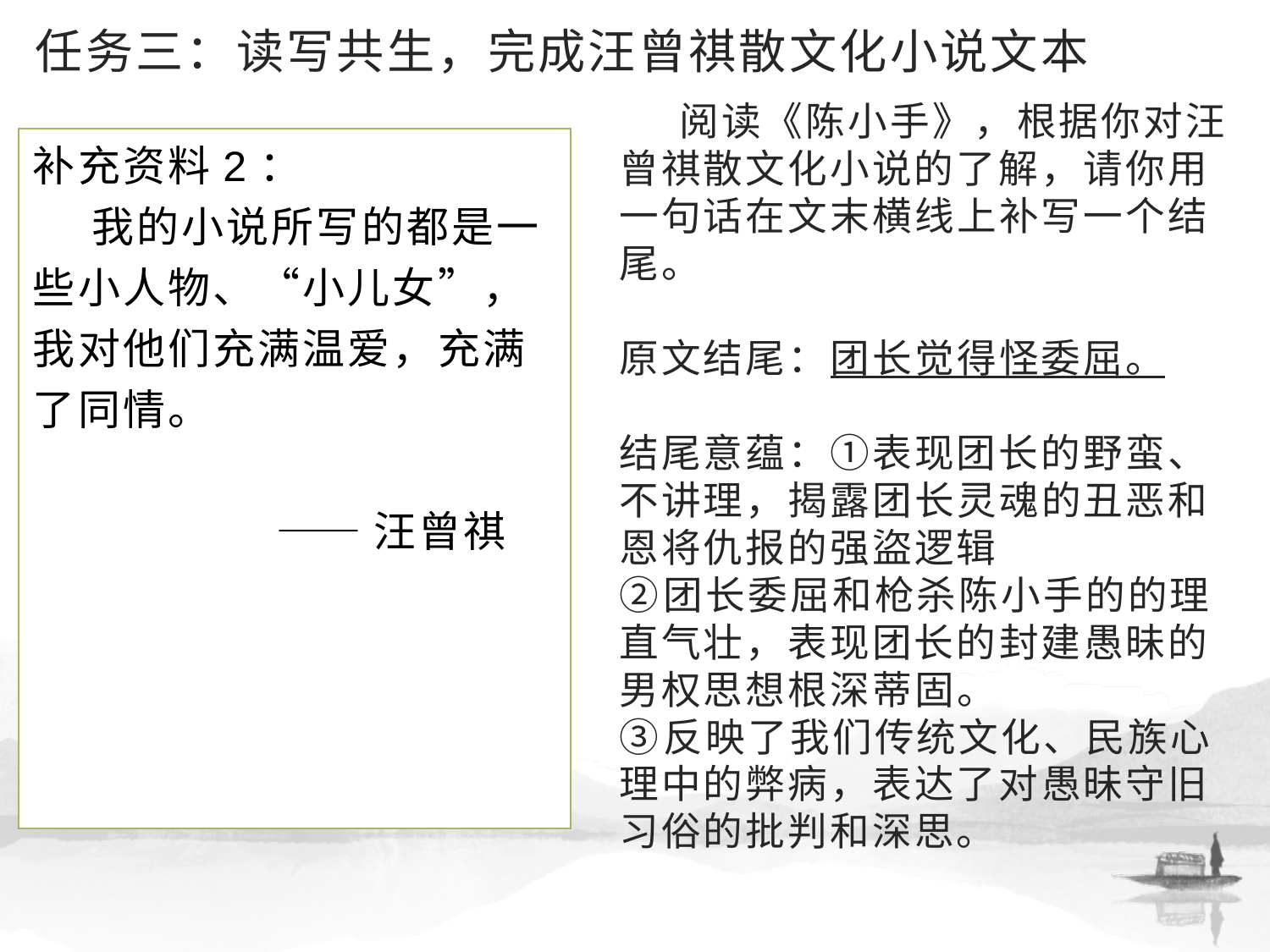

# 任务三：读写共生，完成汪曾祺散文化小说文本
     阅读《陈小手》，根据你对汪曾祺散文化小说的了解，请你用一句话在文末横线上补写一个结尾。

原文结尾：团长觉得怪委屈。

结尾意蕴：①表现团长的野蛮、不讲理，揭露团长灵魂的丑恶和恩将仇报的强盜逻辑
②团长委屈和枪杀陈小手的的理直气壮，表现团长的封建愚昧的男权思想根深蒂固。
③反映了我们传统文化、民族心理中的弊病，表达了对愚昧守旧习俗的批判和深思。

补充资料2：
    我的小说所写的都是一些小人物、“小儿女”，我对他们充满温爱，充满了同情。

                    ——汪曾祺